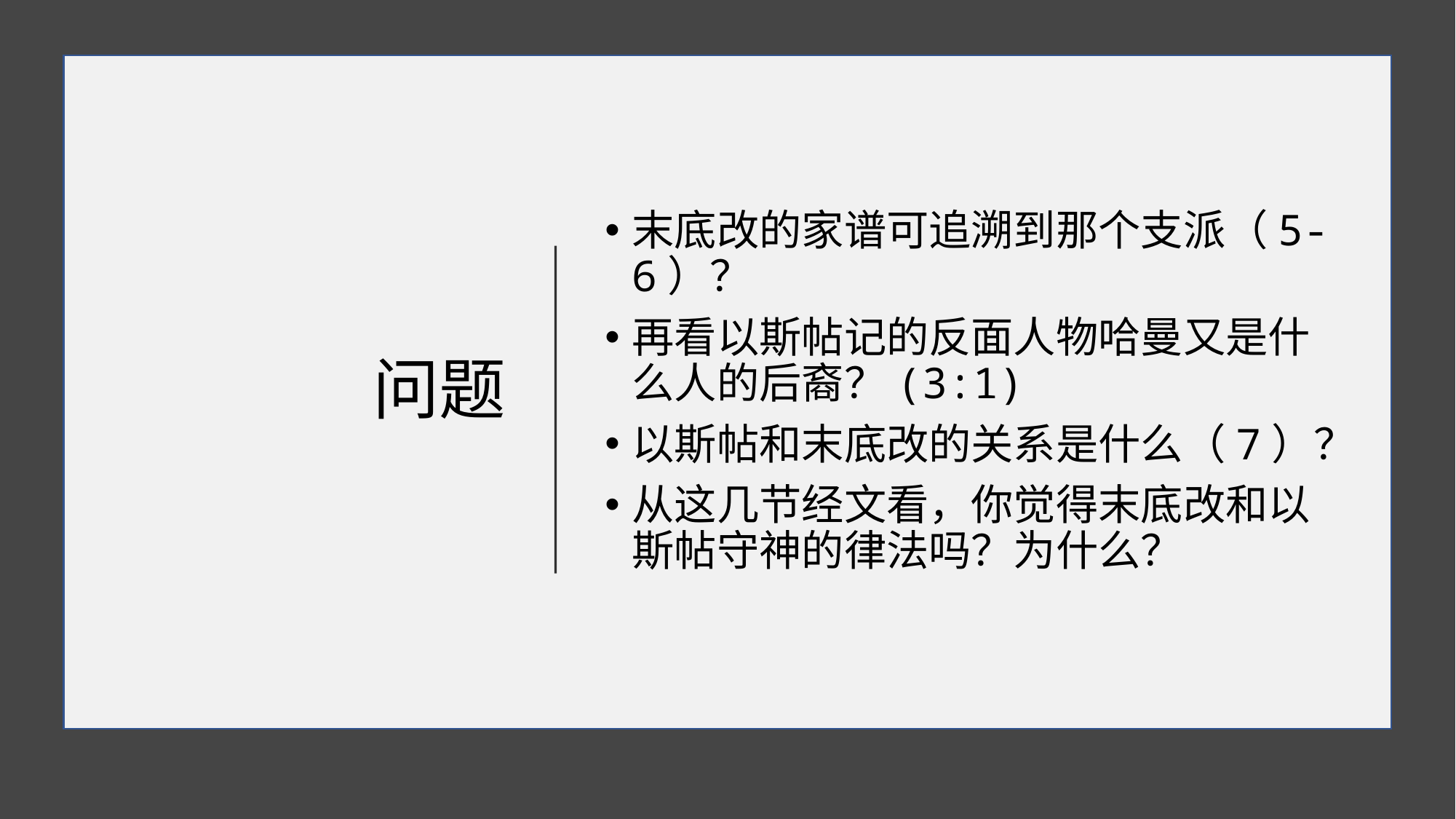

# 问题
末底改的家谱可追溯到那个支派（5-6）？
再看以斯帖记的反面人物哈曼又是什么人的后裔？(3:1)
以斯帖和末底改的关系是什么（7）？
从这几节经文看，你觉得末底改和以斯帖守神的律法吗？为什么？